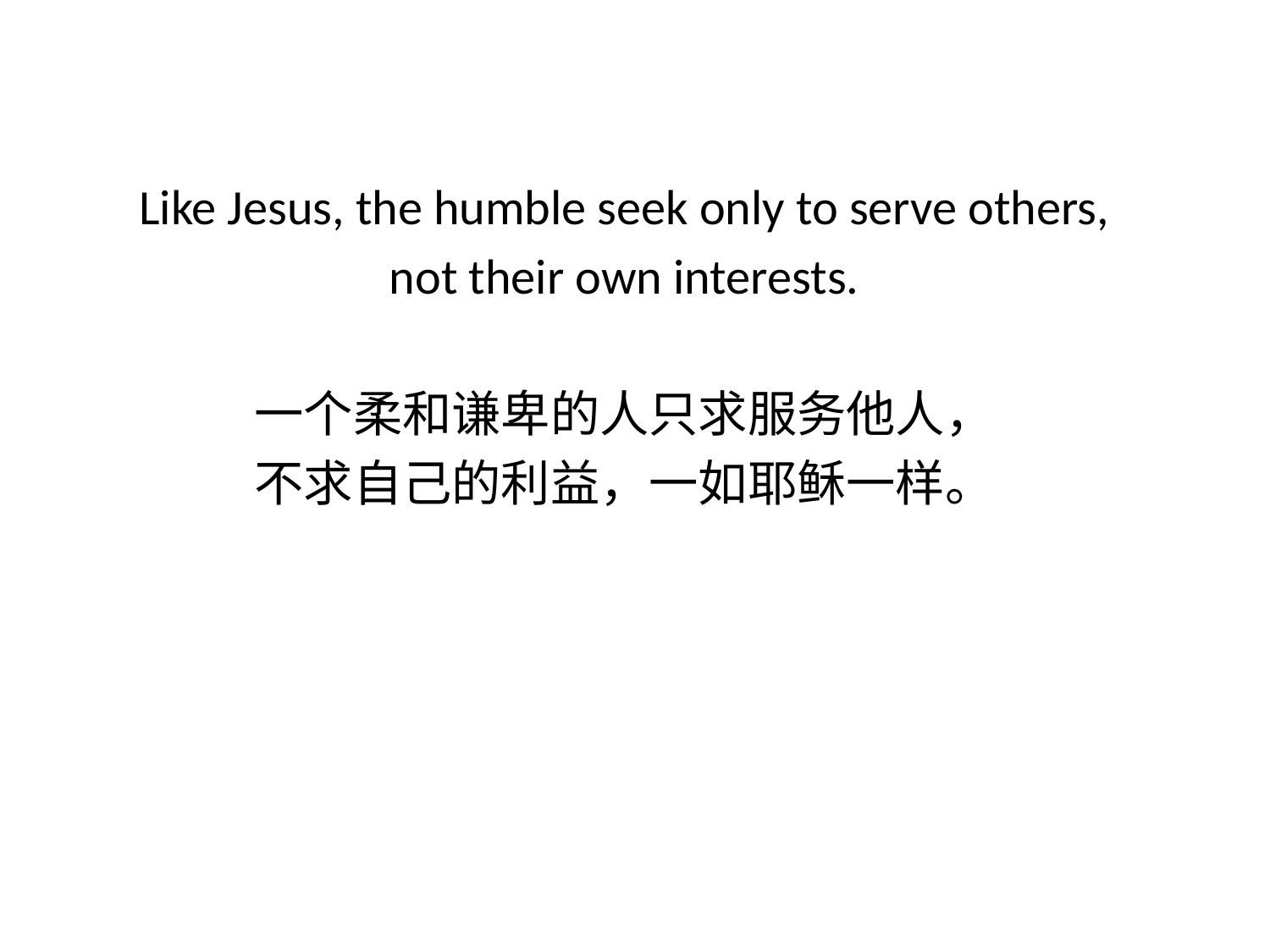

Like Jesus, the humble seek only to serve others,
not their own interests.

一个柔和谦卑的人只求服务他人，
不求自己的利益，一如耶稣一样。